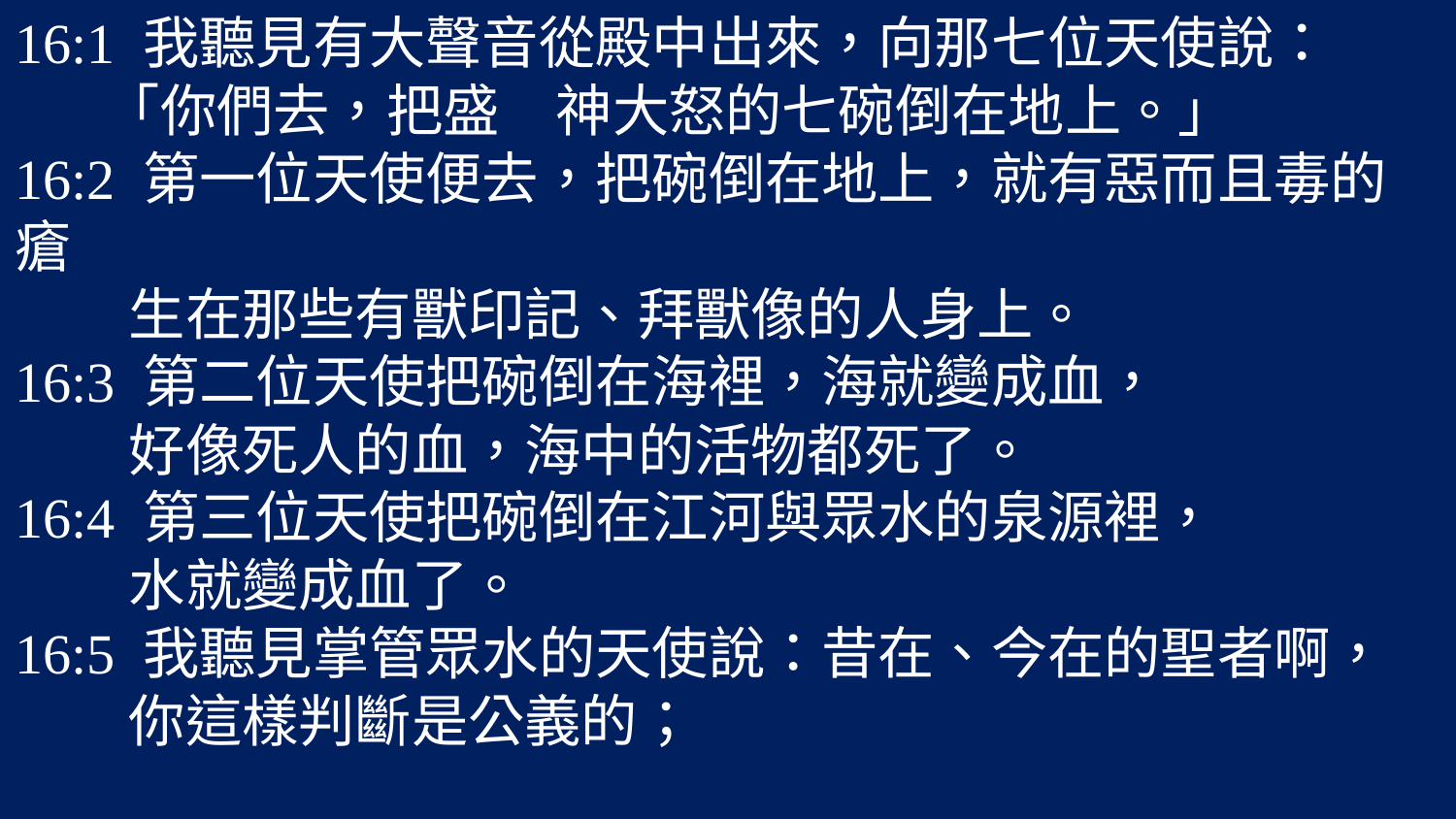

16:1 我聽見有大聲音從殿中出來，向那七位天使說：
      「你們去，把盛　神大怒的七碗倒在地上。」
16:2 第一位天使便去，把碗倒在地上，就有惡而且毒的瘡
        生在那些有獸印記、拜獸像的人身上。
16:3 第二位天使把碗倒在海裡，海就變成血，
        好像死人的血，海中的活物都死了。
16:4 第三位天使把碗倒在江河與眾水的泉源裡，
        水就變成血了。
16:5 我聽見掌管眾水的天使說：昔在、今在的聖者啊，
        你這樣判斷是公義的；